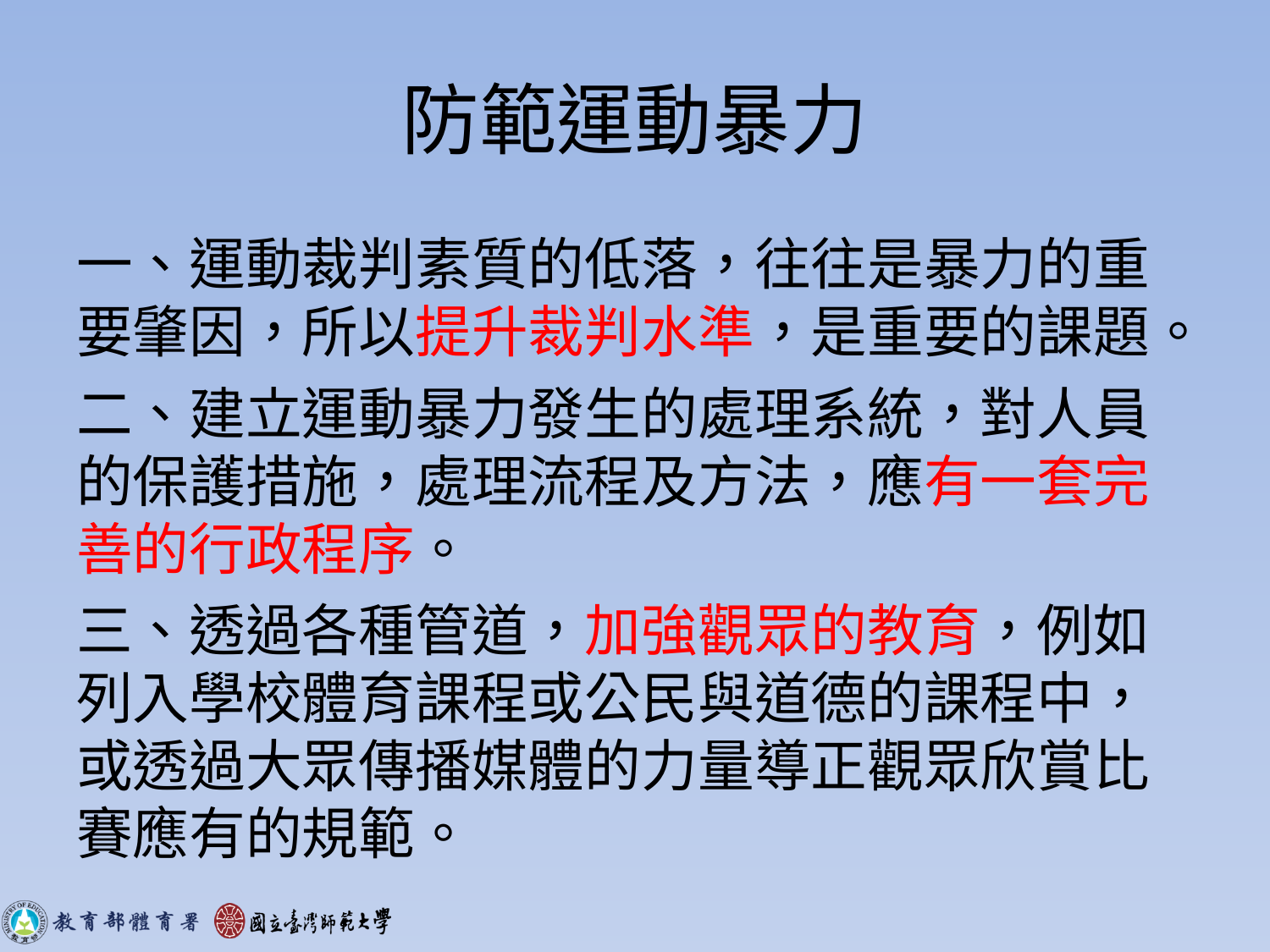

# 防範運動暴力
一、運動裁判素質的低落，往往是暴力的重要肇因，所以提升裁判水準，是重要的課題。
二、建立運動暴力發生的處理系統，對人員的保護措施，處理流程及方法，應有一套完善的行政程序。
三、透過各種管道，加強觀眾的教育，例如列入學校體育課程或公民與道德的課程中，或透過大眾傳播媒體的力量導正觀眾欣賞比賽應有的規範。